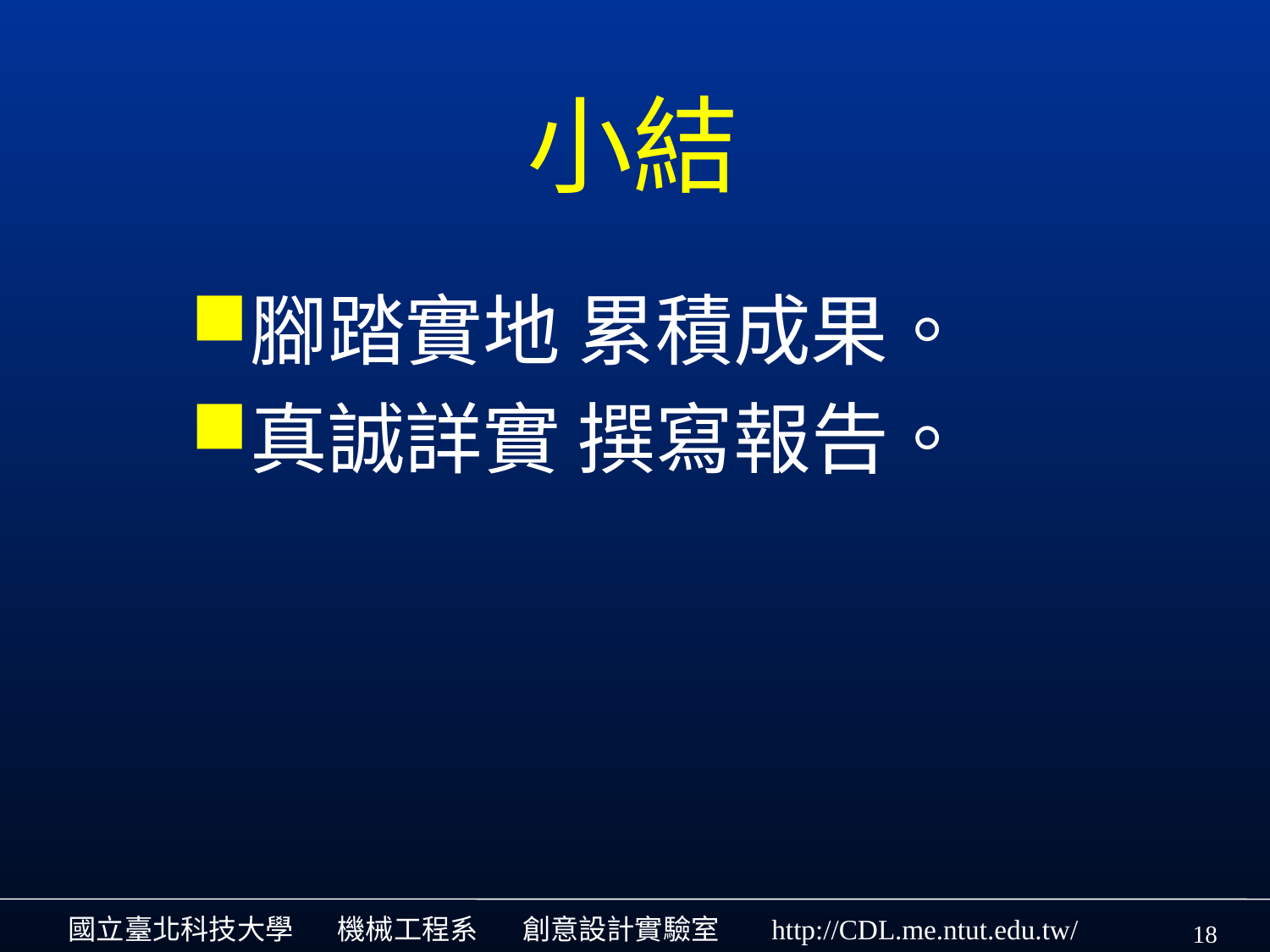

# 小結
腳踏實地 累積成果。
真誠詳實 撰寫報告。
18